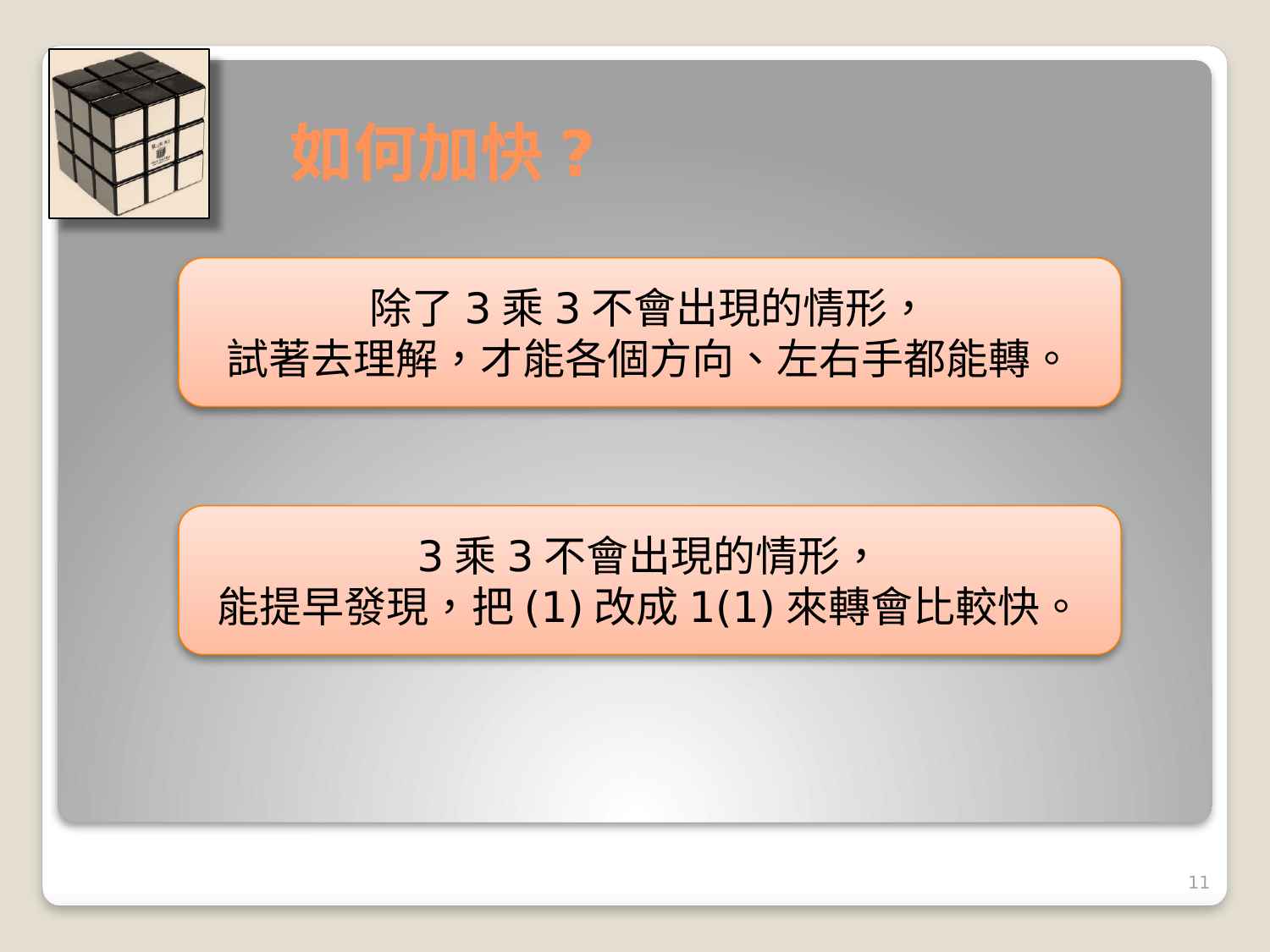

# 如何加快?
除了3乘3不會出現的情形，
試著去理解，才能各個方向、左右手都能轉。
3乘3不會出現的情形，
能提早發現，把(1)改成1(1)來轉會比較快。
11